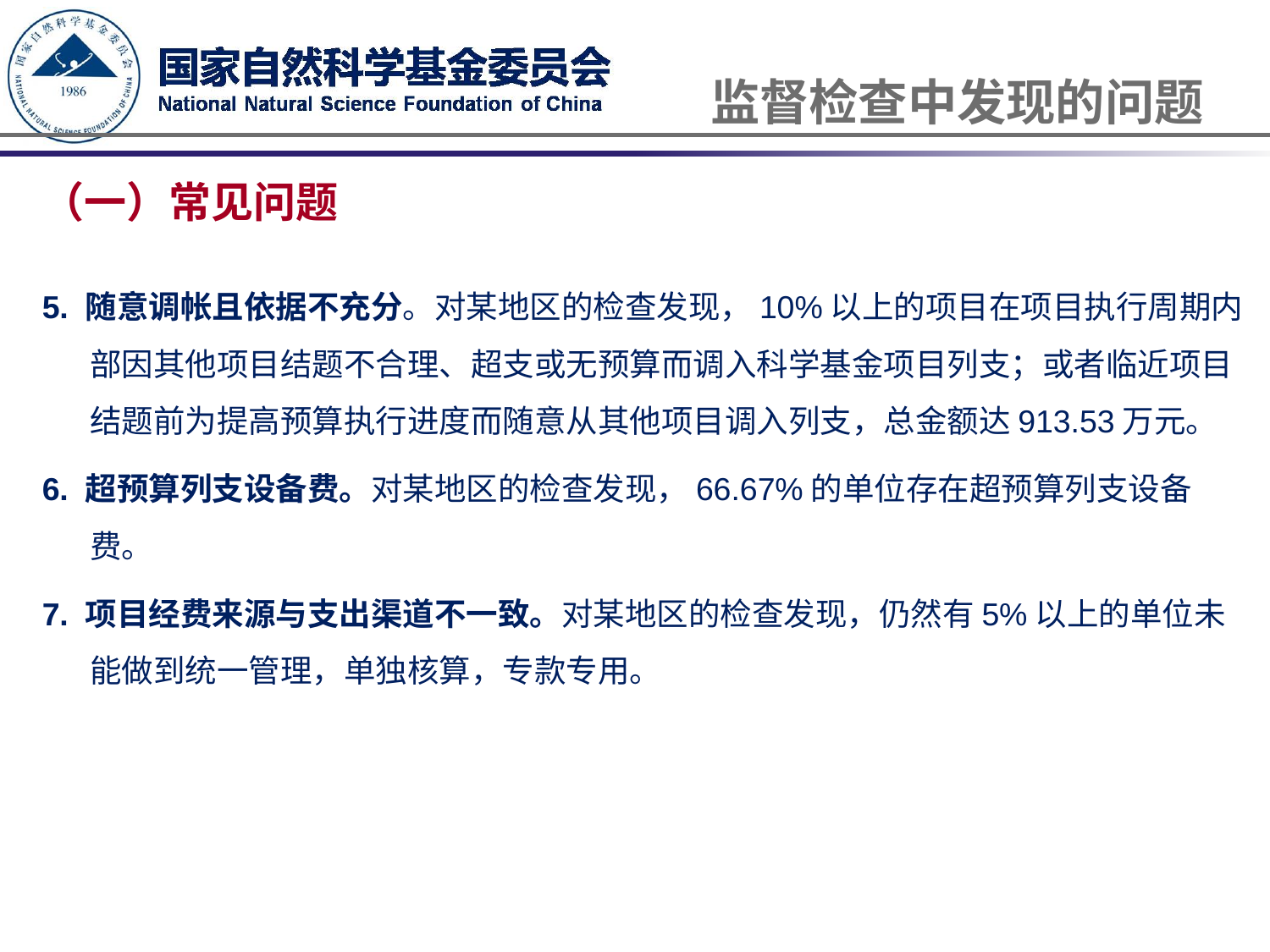

# 监督检查中发现的问题
（一）常见问题
5. 随意调帐且依据不充分。对某地区的检查发现，10%以上的项目在项目执行周期内部因其他项目结题不合理、超支或无预算而调入科学基金项目列支；或者临近项目结题前为提高预算执行进度而随意从其他项目调入列支，总金额达913.53万元。
6. 超预算列支设备费。对某地区的检查发现，66.67%的单位存在超预算列支设备费。
7. 项目经费来源与支出渠道不一致。对某地区的检查发现，仍然有5%以上的单位未能做到统一管理，单独核算，专款专用。